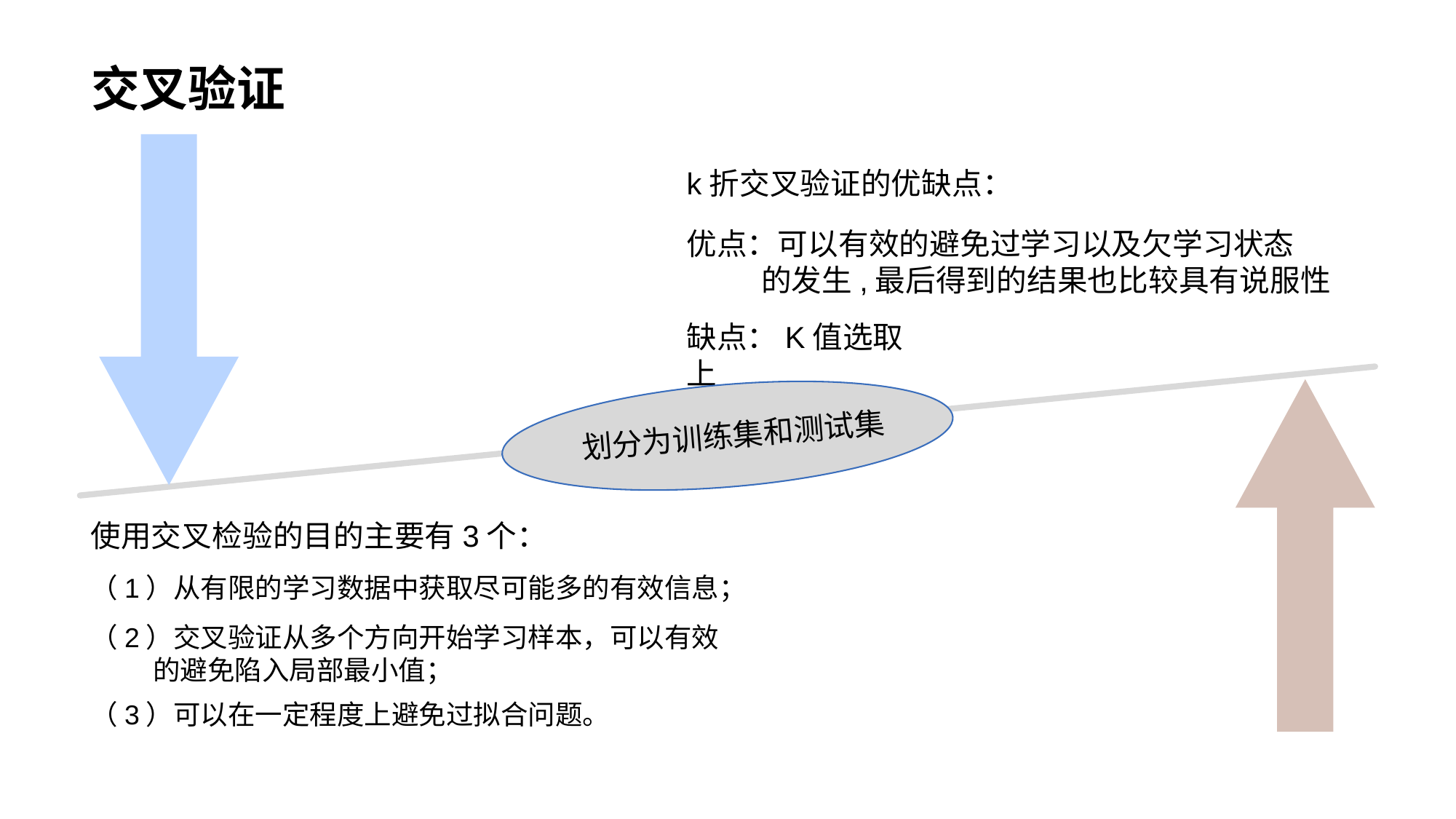

# 交叉验证

k折交叉验证的优缺点：
优点：可以有效的避免过学习以及欠学习状态
          的发生,最后得到的结果也比较具有说服性
缺点：K值选取上

划分为训练集和测试集
使用交叉检验的目的主要有3个：
（1）从有限的学习数据中获取尽可能多的有效信息；
（2）交叉验证从多个方向开始学习样本，可以有效
         的避免陷入局部最小值；
（3）可以在一定程度上避免过拟合问题。